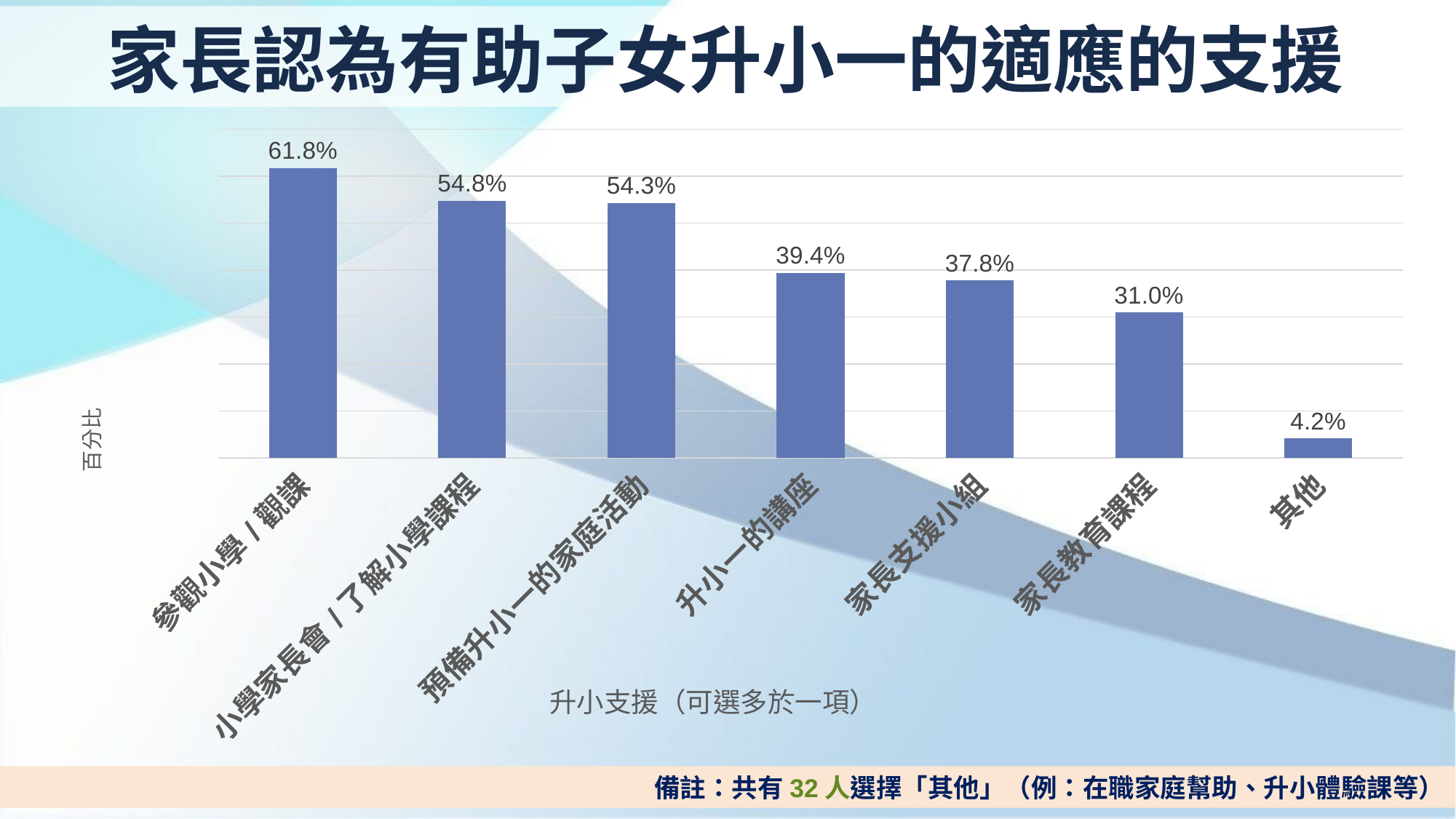

# 家長認為有助子女升小一的適應的支援

### Chart

| Category |  |
|---|---|
| 參觀小學/觀課 | 0.618 |
| 小學家長會/了解小學課程 | 0.548 |
| 預備升小一的家庭活動 | 0.543 |
| 升小一的講座 | 0.394 |
| 家長支援小組 | 0.378 |
| 家長教育課程 | 0.31 |
| 其他 | 0.0415 |
  備註：共有32人選擇「其他」（例：在職家庭幫助、升小體驗課等）